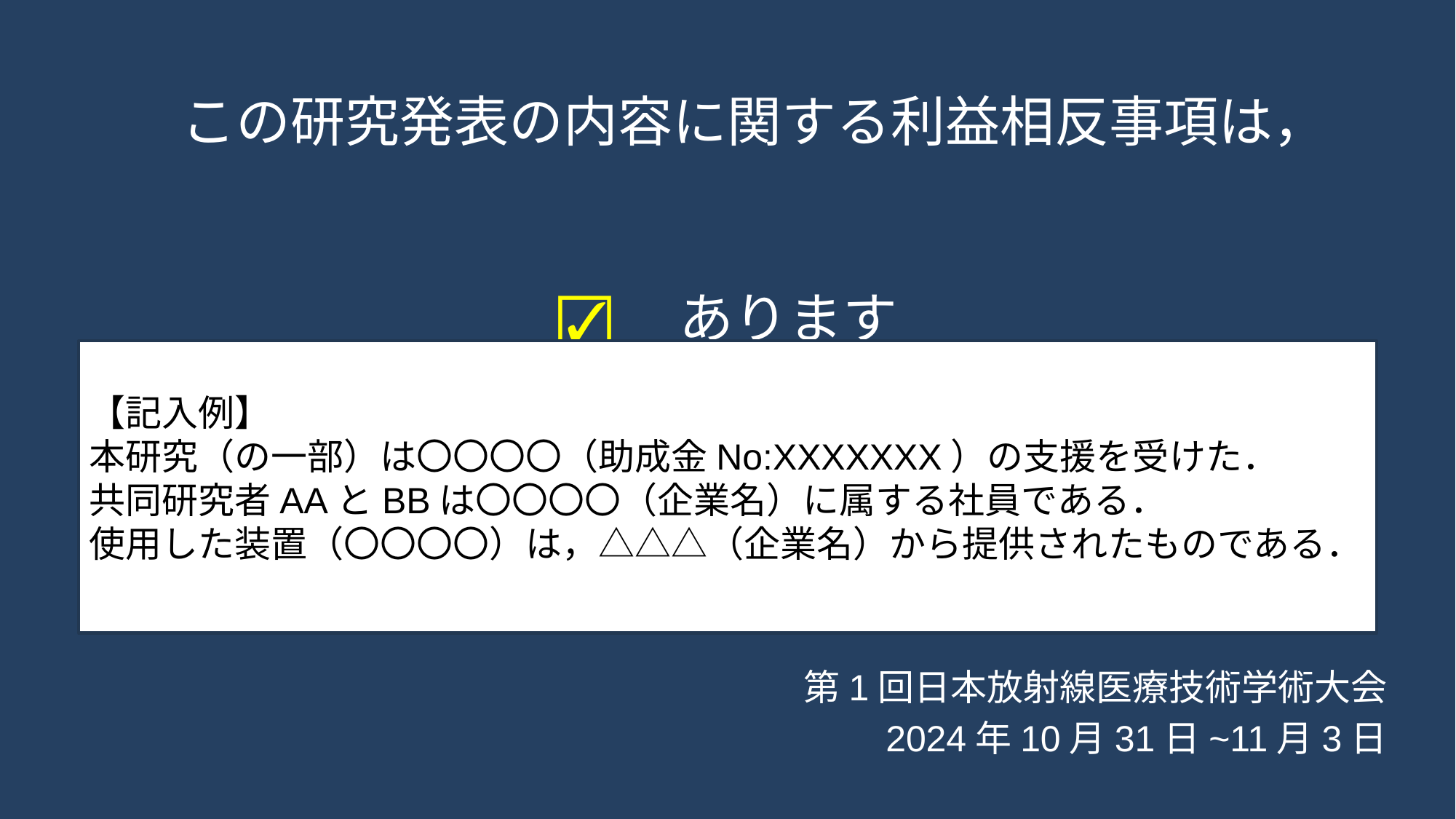

# この研究発表の内容に関する利益相反事項は， ☑ 　あります

【記入例】
本研究（の一部）は〇〇〇〇（助成金No:XXXXXXX）の支援を受けた．
共同研究者AAとBBは〇〇〇〇（企業名）に属する社員である．
使用した装置（〇〇〇〇）は，△△△（企業名）から提供されたものである．

第1回日本放射線医療技術学術大会
2024年10月31日~11月3日